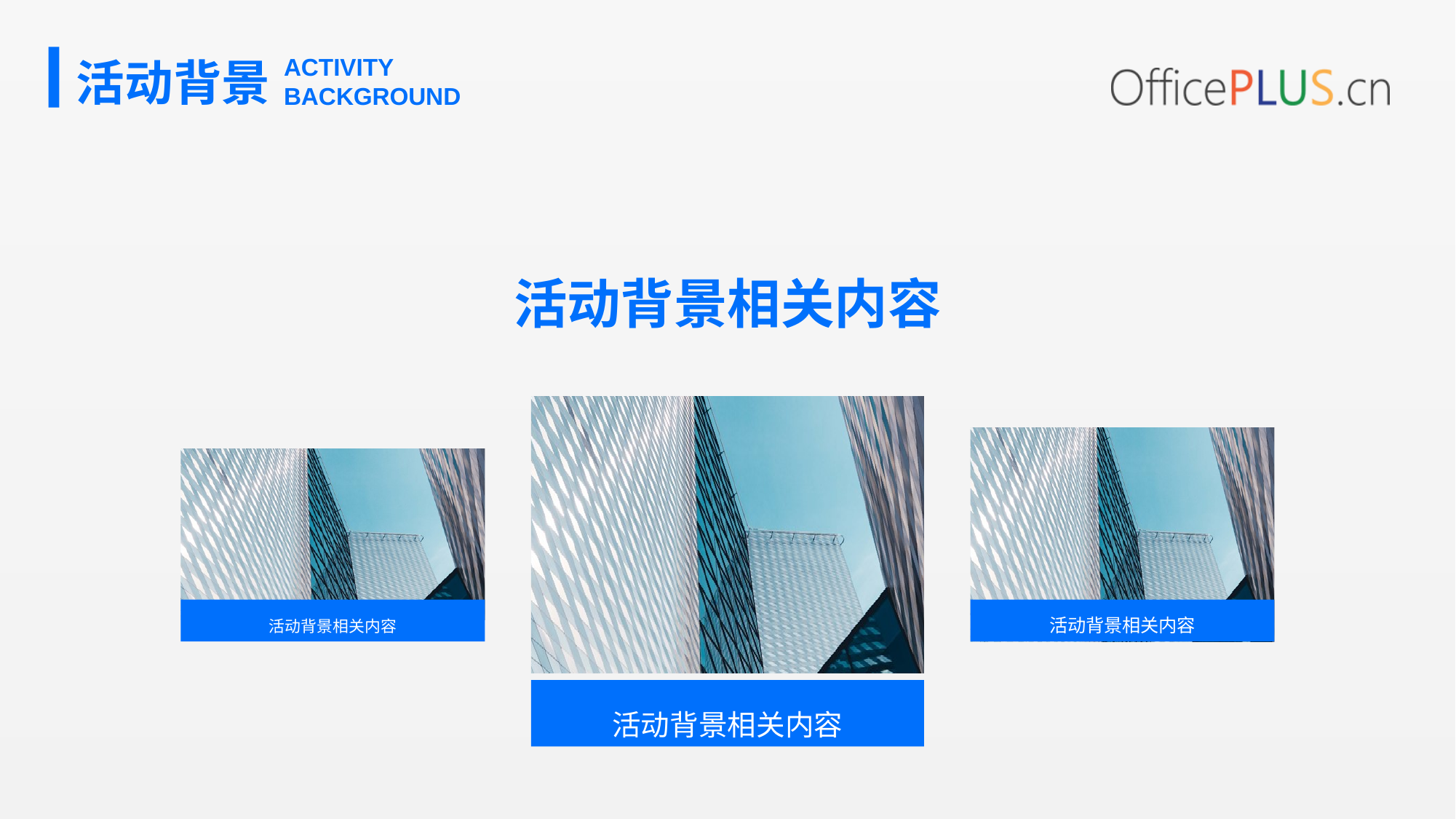

活动背景
ACTIVITY
BACKGROUND
活动背景相关内容

活动背景相关内容

活动背景相关内容

活动背景相关内容